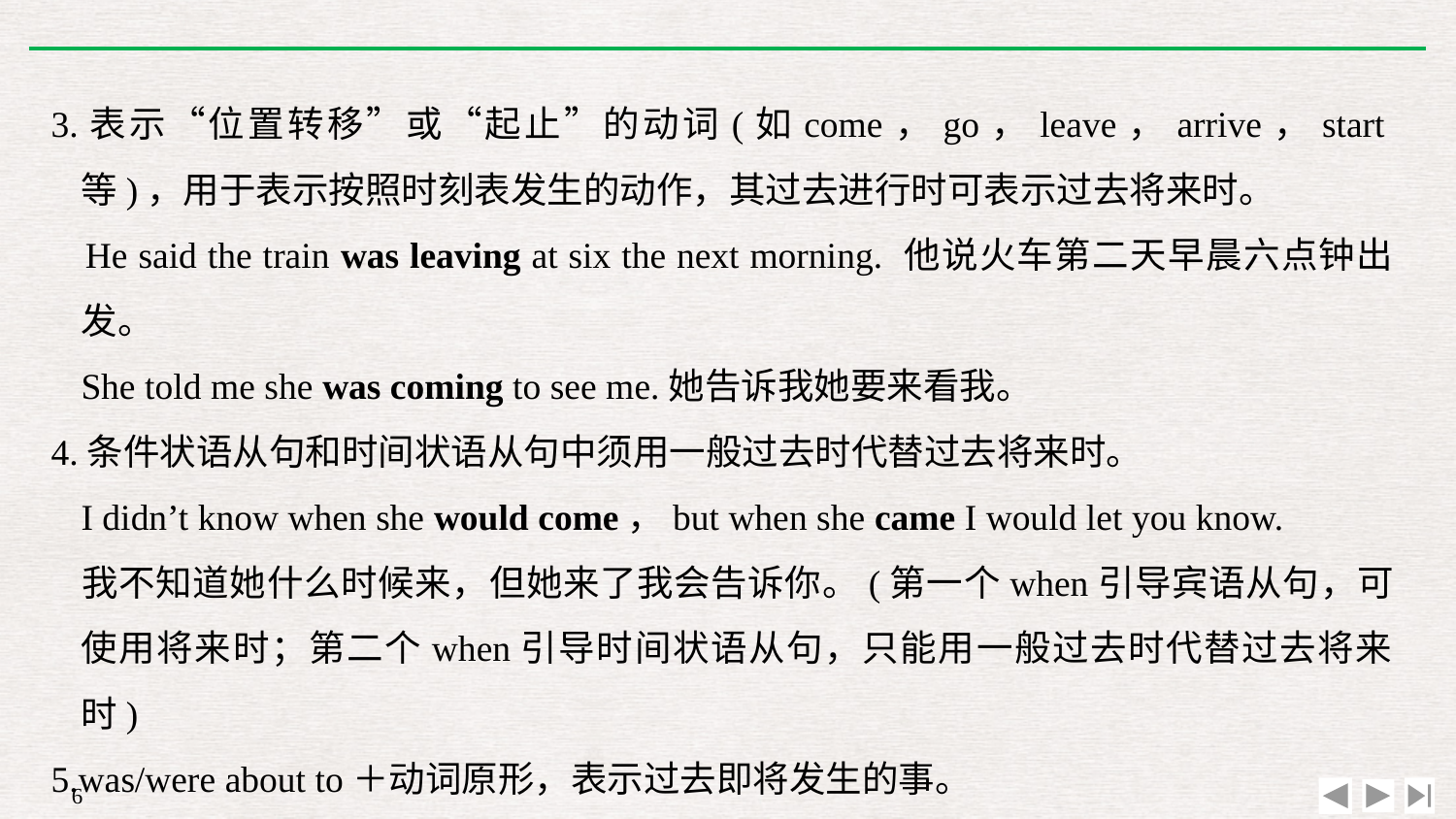

3.表示“位置转移”或“起止”的动词(如come，go，leave，arrive，start等)，用于表示按照时刻表发生的动作，其过去进行时可表示过去将来时。
   	He said the train was leaving at six the next morning. 他说火车第二天早晨六点钟出发。
	She told me she was coming to see me.她告诉我她要来看我。
4.条件状语从句和时间状语从句中须用一般过去时代替过去将来时。
	I didn’t know when she would come，but when she came I would let you know.
	我不知道她什么时候来，但她来了我会告诉你。(第一个when引导宾语从句，可使用将来时；第二个when引导时间状语从句，只能用一般过去时代替过去将来时)
5.was/were about to＋动词原形，表示过去即将发生的事。
We were about to go out when it began to rain.我们刚要出门突然天开始下雨。